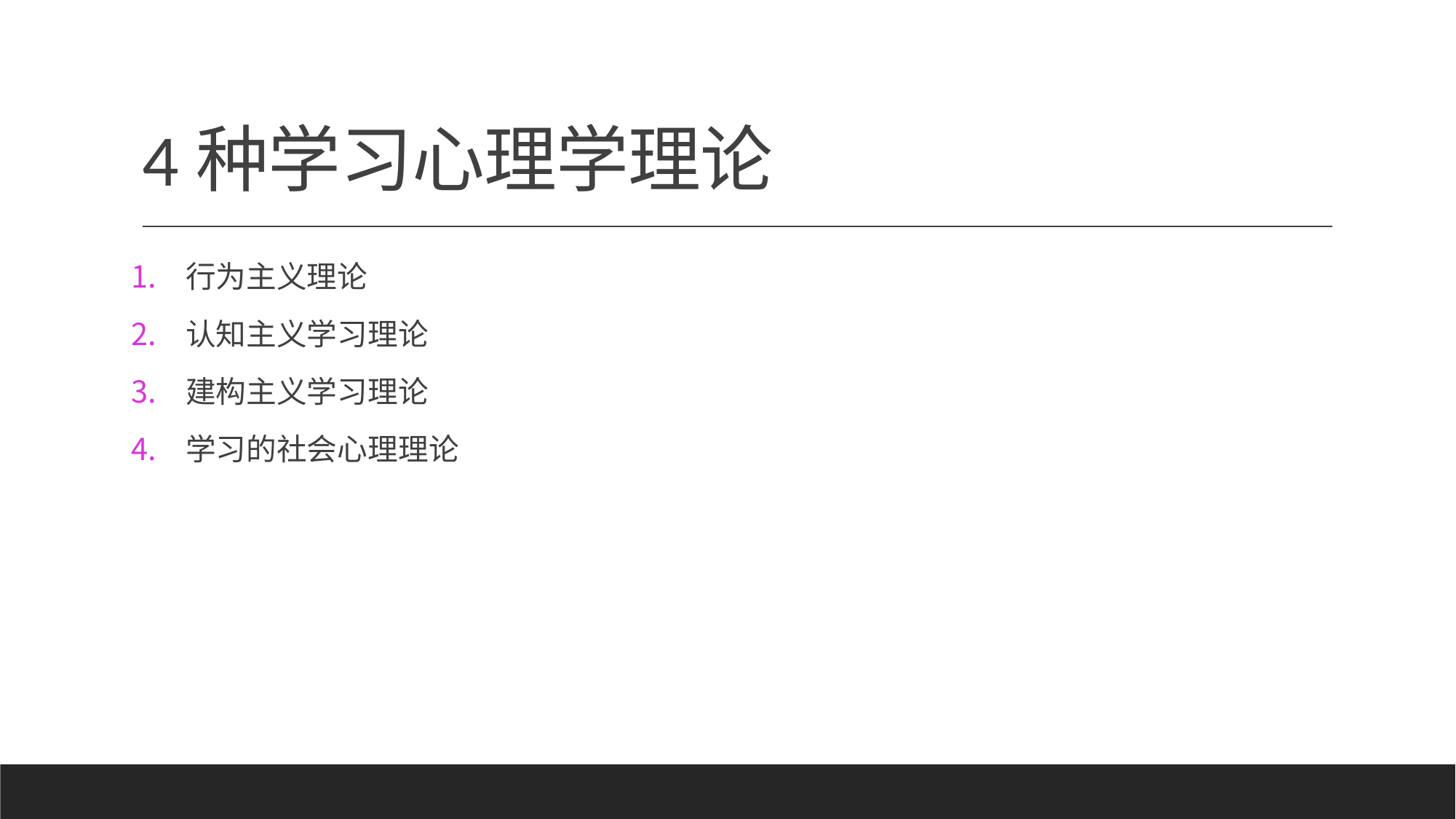

# 4种学习心理学理论
行为主义理论
认知主义学习理论
建构主义学习理论
学习的社会心理理论